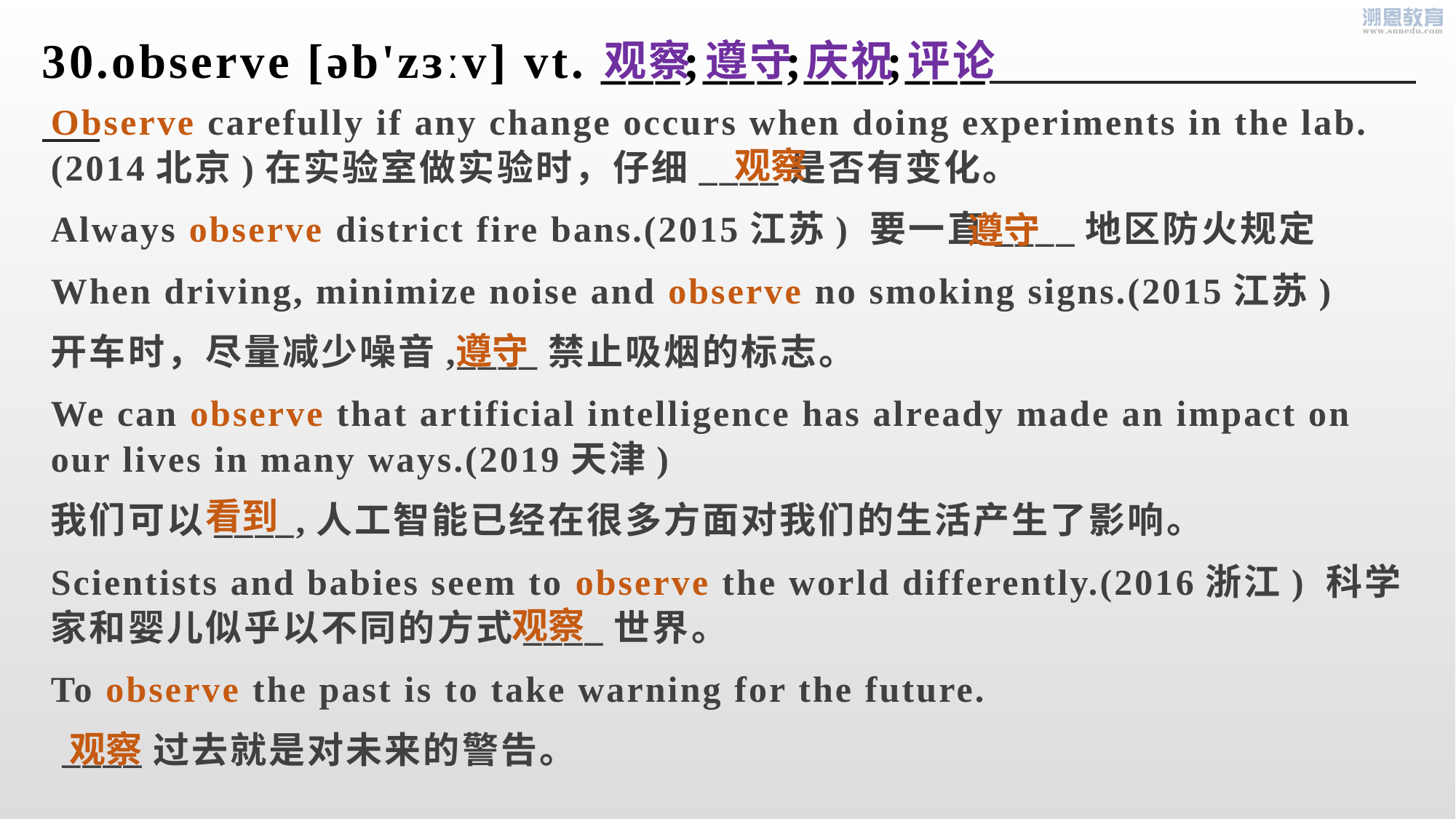

30.observe [əb'zɜːv] vt. ___;___;___;___

 观察 遵守 庆祝 评论
Observe carefully if any change occurs when doing experiments in the lab.(2014北京)在实验室做实验时，仔细____是否有变化。
Always observe district fire bans.(2015江苏) 要一直____地区防火规定
When driving, minimize noise and observe no smoking signs.(2015江苏)
开车时，尽量减少噪音,____禁止吸烟的标志。
We can observe that artificial intelligence has already made an impact on our lives in many ways.(2019天津)
我们可以____,人工智能已经在很多方面对我们的生活产生了影响。
Scientists and babies seem to observe the world differently.(2016浙江) 科学家和婴儿似乎以不同的方式____世界。
To observe the past is to take warning for the future.
 ____过去就是对未来的警告。
观察
遵守
遵守
看到
观察
观察